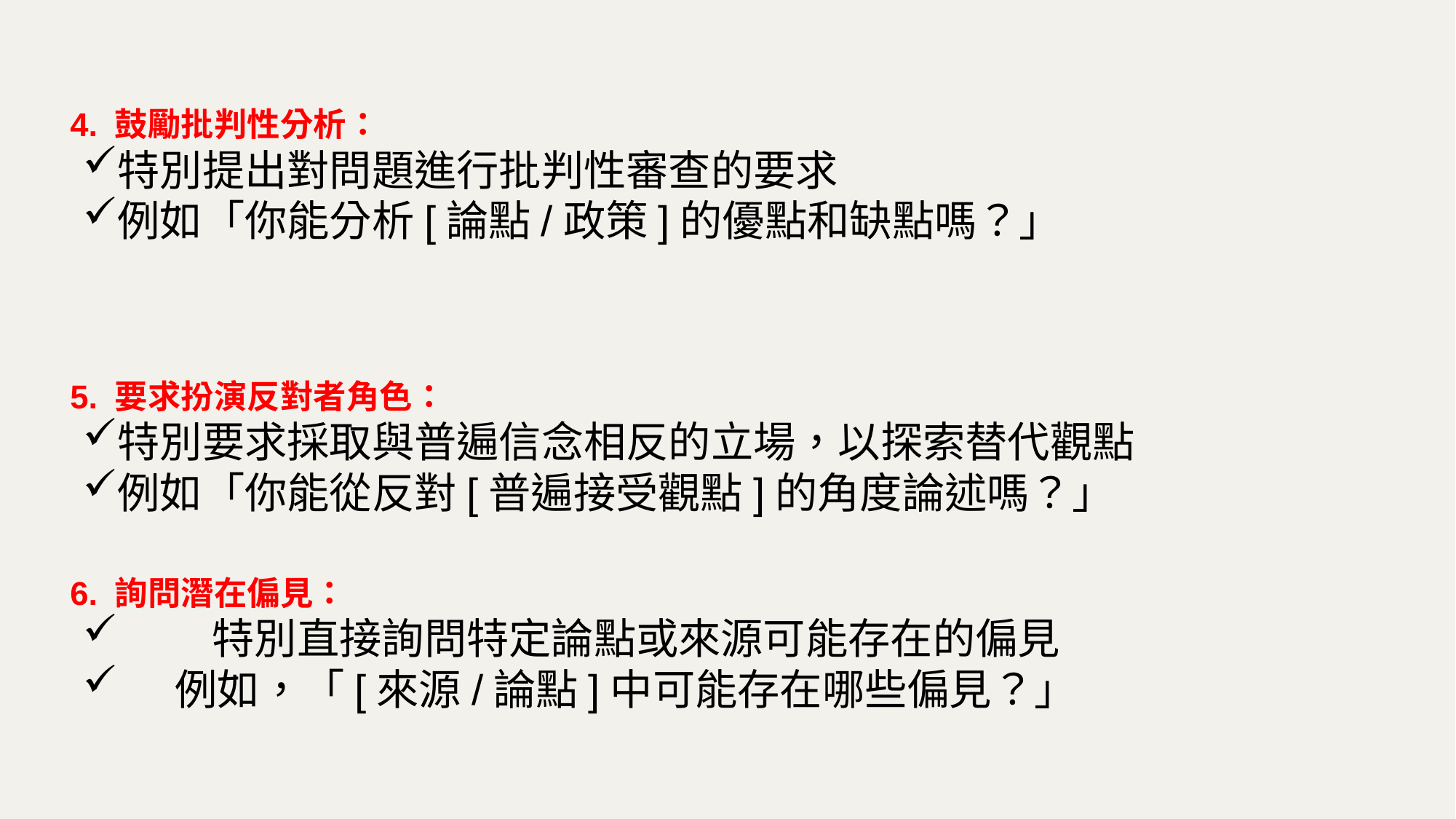

4. 鼓勵批判性分析：
特別提出對問題進行批判性審查的要求
例如「你能分析[論點/政策]的優點和缺點嗎？」

5. 要求扮演反對者角色：
特別要求採取與普遍信念相反的立場，以探索替代觀點
例如「你能從反對[普遍接受觀點]的角度論述嗎？」

6. 詢問潛在偏見：
	特別直接詢問特定論點或來源可能存在的偏見
     例如，「[來源/論點]中可能存在哪些偏見？」